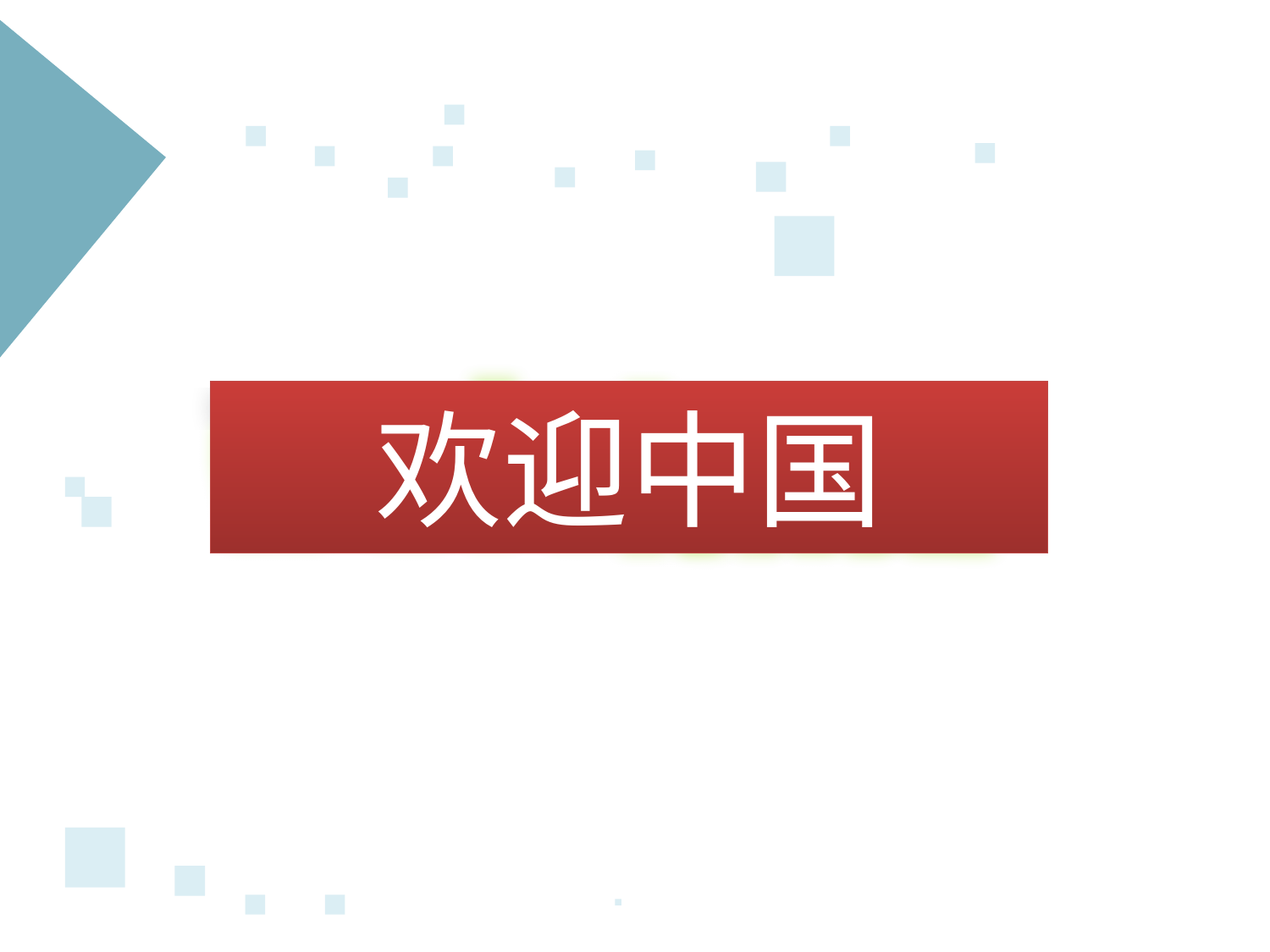

w
e
l
c
m
e
h
i
n
a
欢迎中国